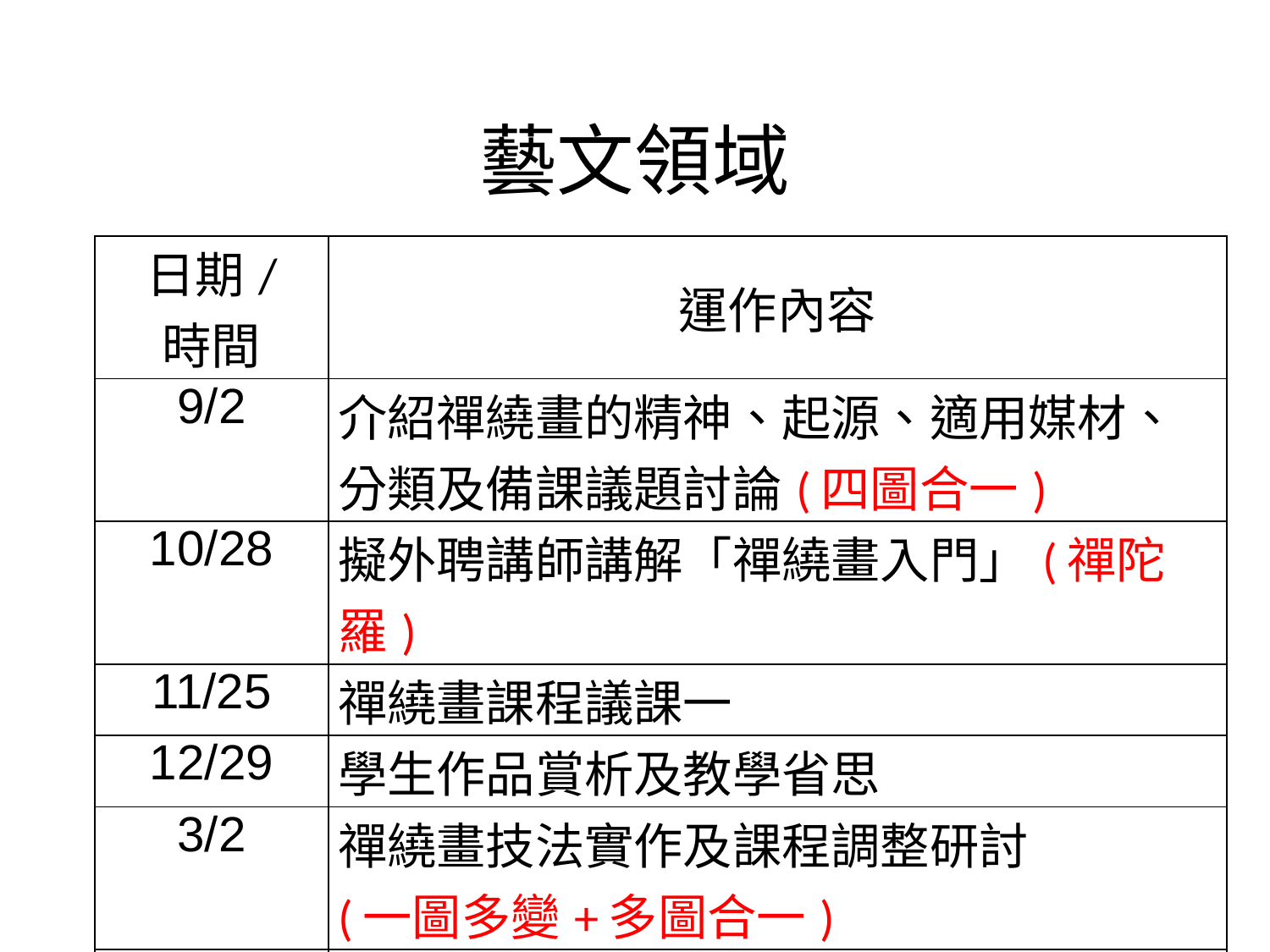

# 藝文領域
| 日期/ 時間 | 運作內容 |
| --- | --- |
| 9/2 | 介紹禪繞畫的精神、起源、適用媒材、分類及備課議題討論(四圖合一) |
| 10/28 | 擬外聘講師講解「禪繞畫入門」(禪陀羅) |
| 11/25 | 禪繞畫課程議課一 |
| 12/29 | 學生作品賞析及教學省思 |
| 3/2 | 禪繞畫技法實作及課程調整研討 (一圖多變+多圖合一) |
| 4/8 | 禪繞畫課程議課二 |
| 5/4 | 學生作品賞析及教學省思 |